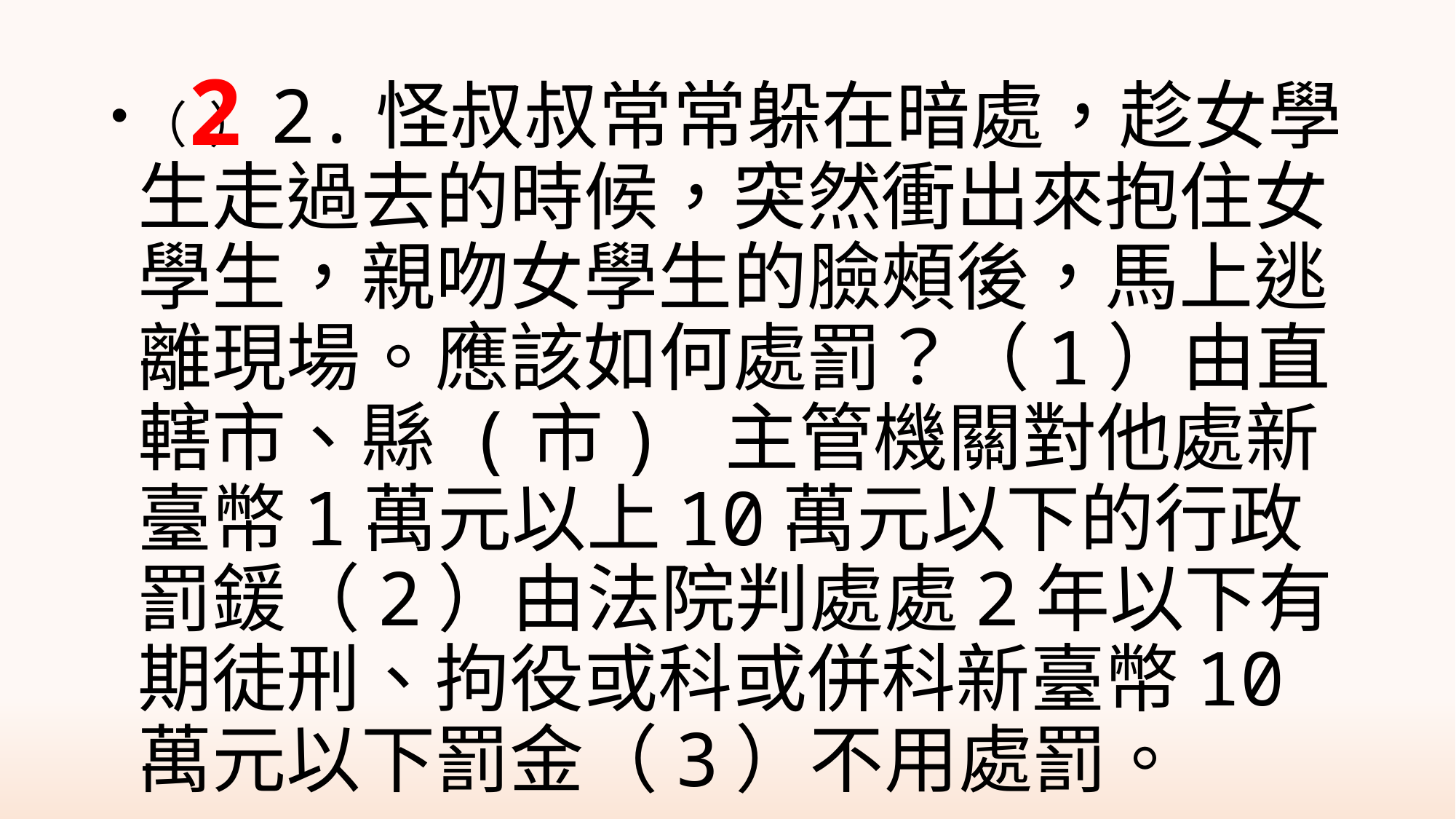

（  ）2.怪叔叔常常躲在暗處，趁女學生走過去的時候，突然衝出來抱住女學生，親吻女學生的臉頰後，馬上逃離現場。應該如何處罰？（1）由直轄市、縣 (市) 主管機關對他處新臺幣1萬元以上10萬元以下的行政罰鍰（2）由法院判處處2年以下有期徒刑、拘役或科或併科新臺幣10萬元以下罰金（3）不用處罰。

2